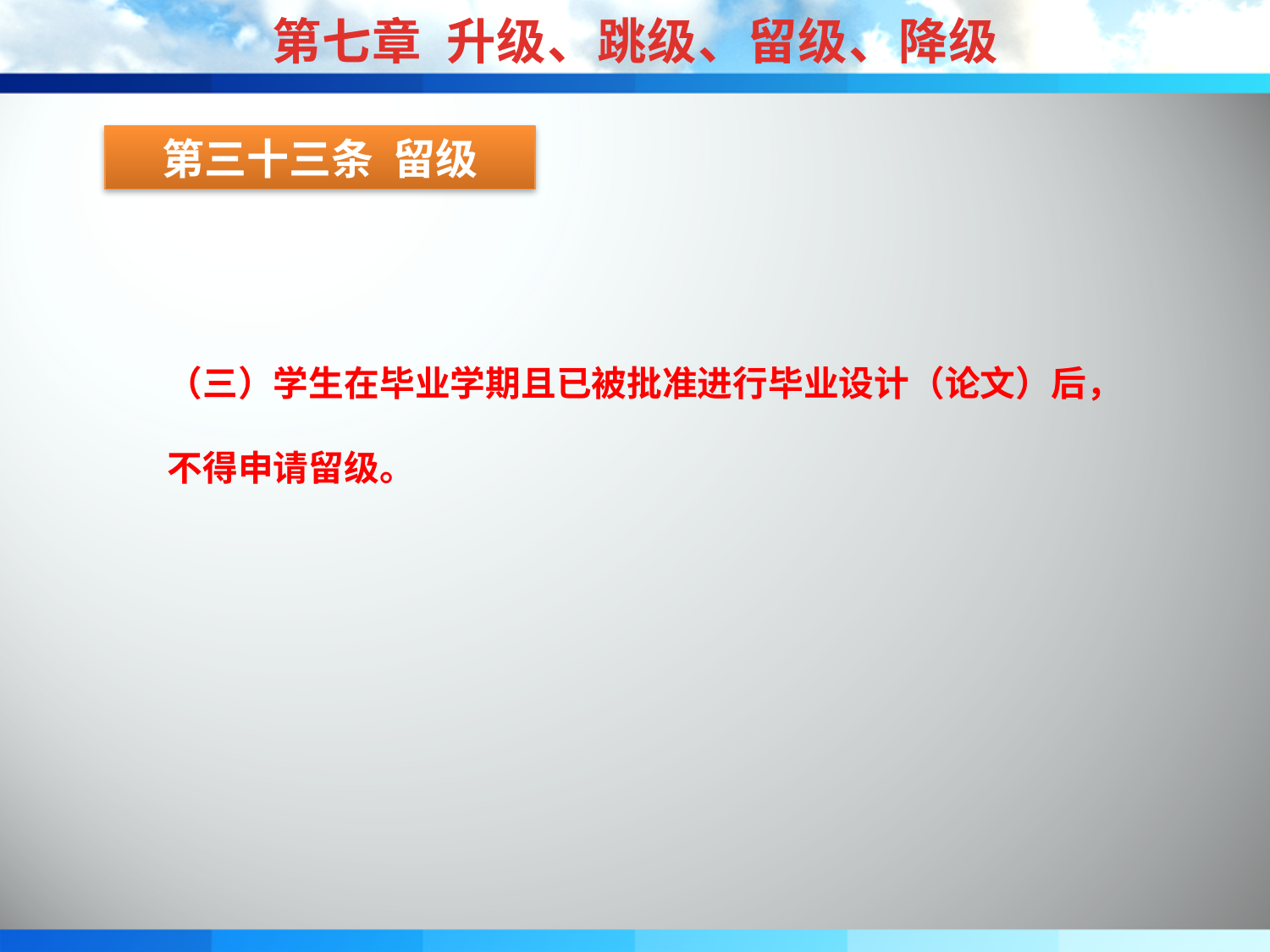

第七章  升级、跳级、留级、降级
第三十三条  留级
（三）学生在毕业学期且已被批准进行毕业设计（论文）后，不得申请留级。